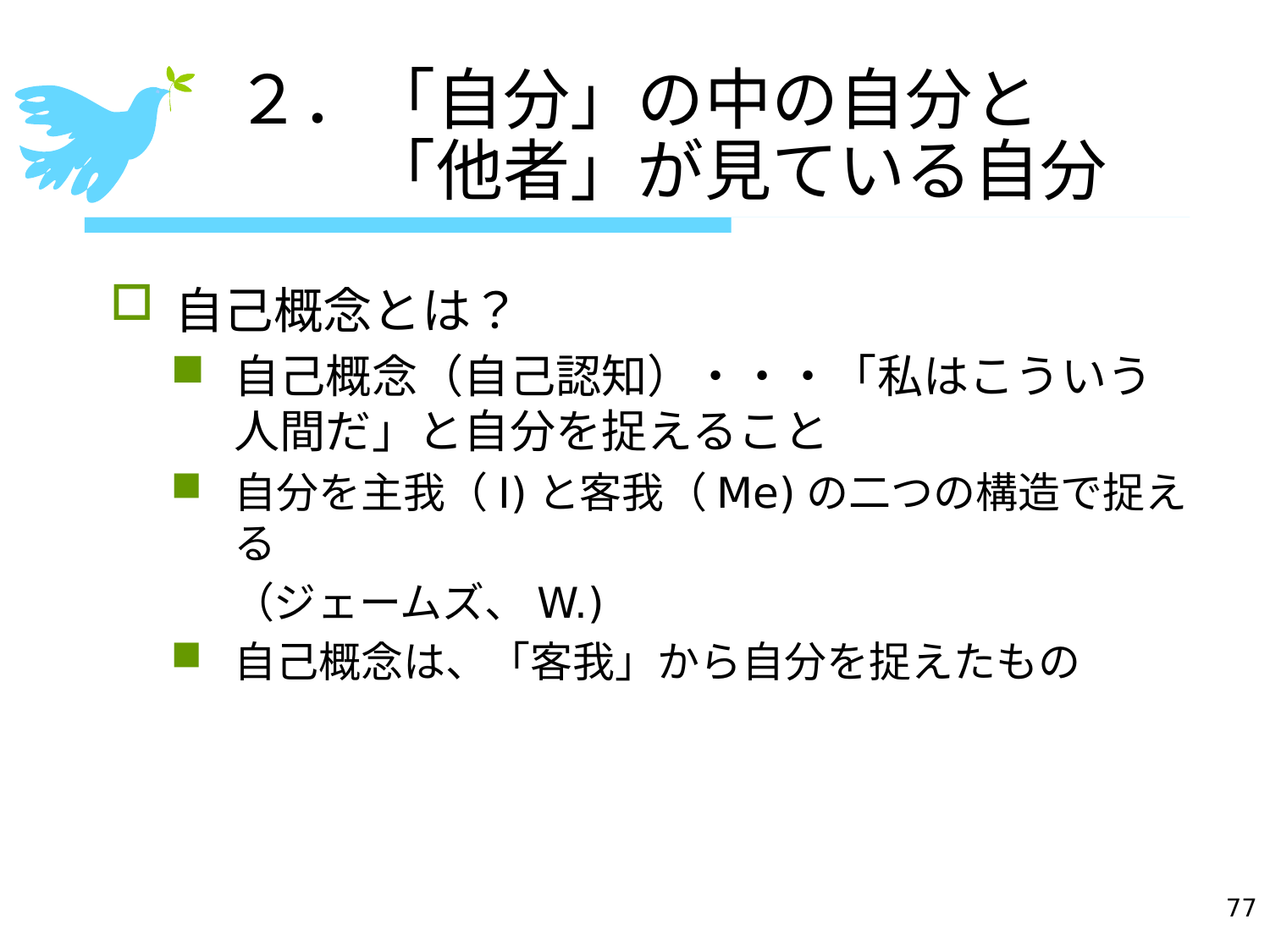

# ２．「自分」の中の自分と 　　　「他者」が見ている自分
自己概念とは？
自己概念（自己認知）・・・「私はこういう人間だ」と自分を捉えること
自分を主我（I)と客我（Me)の二つの構造で捉える
　  （ジェームズ、W.)
自己概念は、「客我」から自分を捉えたもの

77